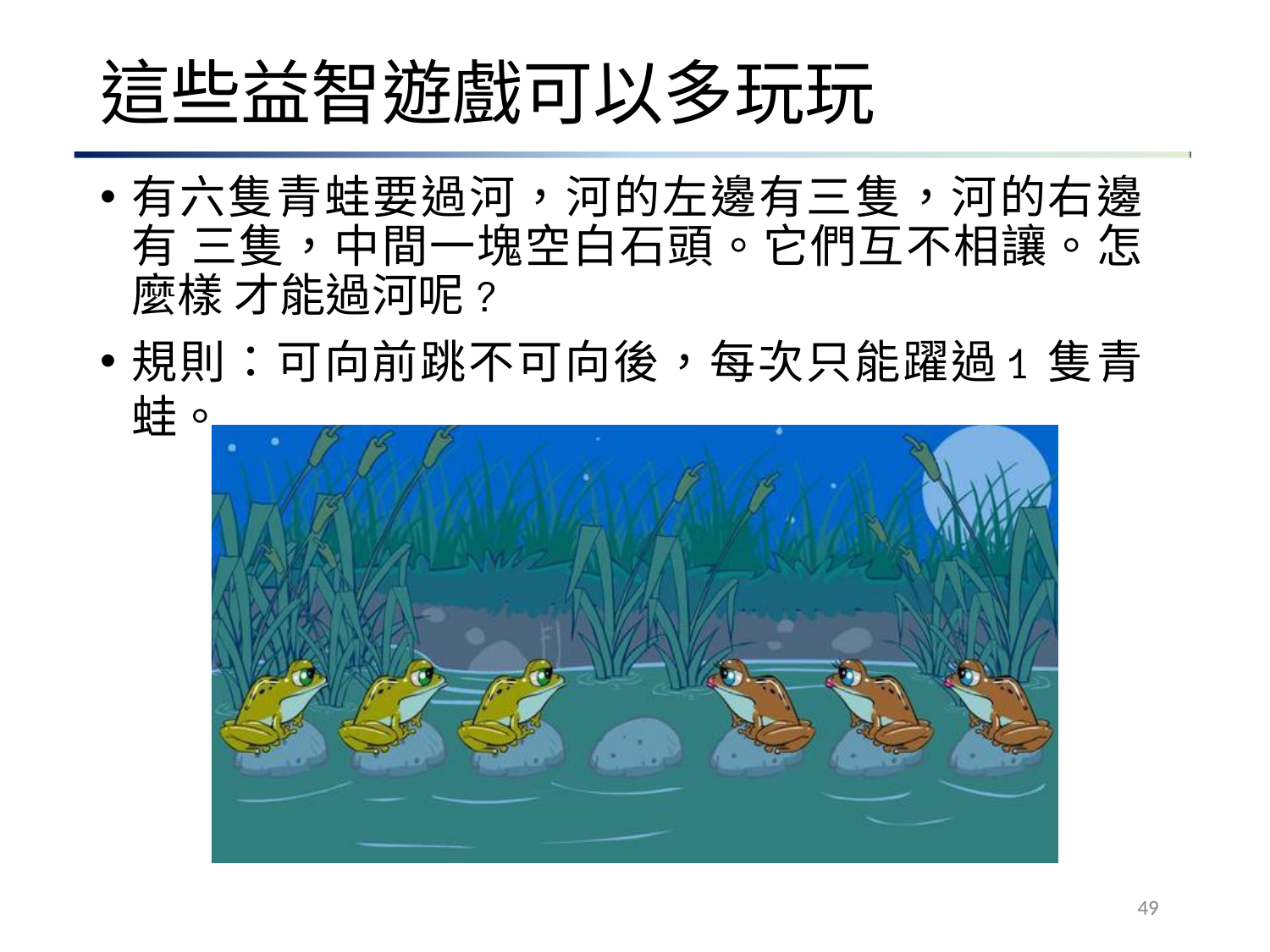

# 這些益智遊戲可以多玩玩
有六隻青蛙要過河，河的左邊有三隻，河的右邊有 三隻，中間一塊空白石頭。它們互不相讓。怎麼樣 才能過河呢?
規則：可向前跳不可向後，每次只能躍過1隻青蛙。

49